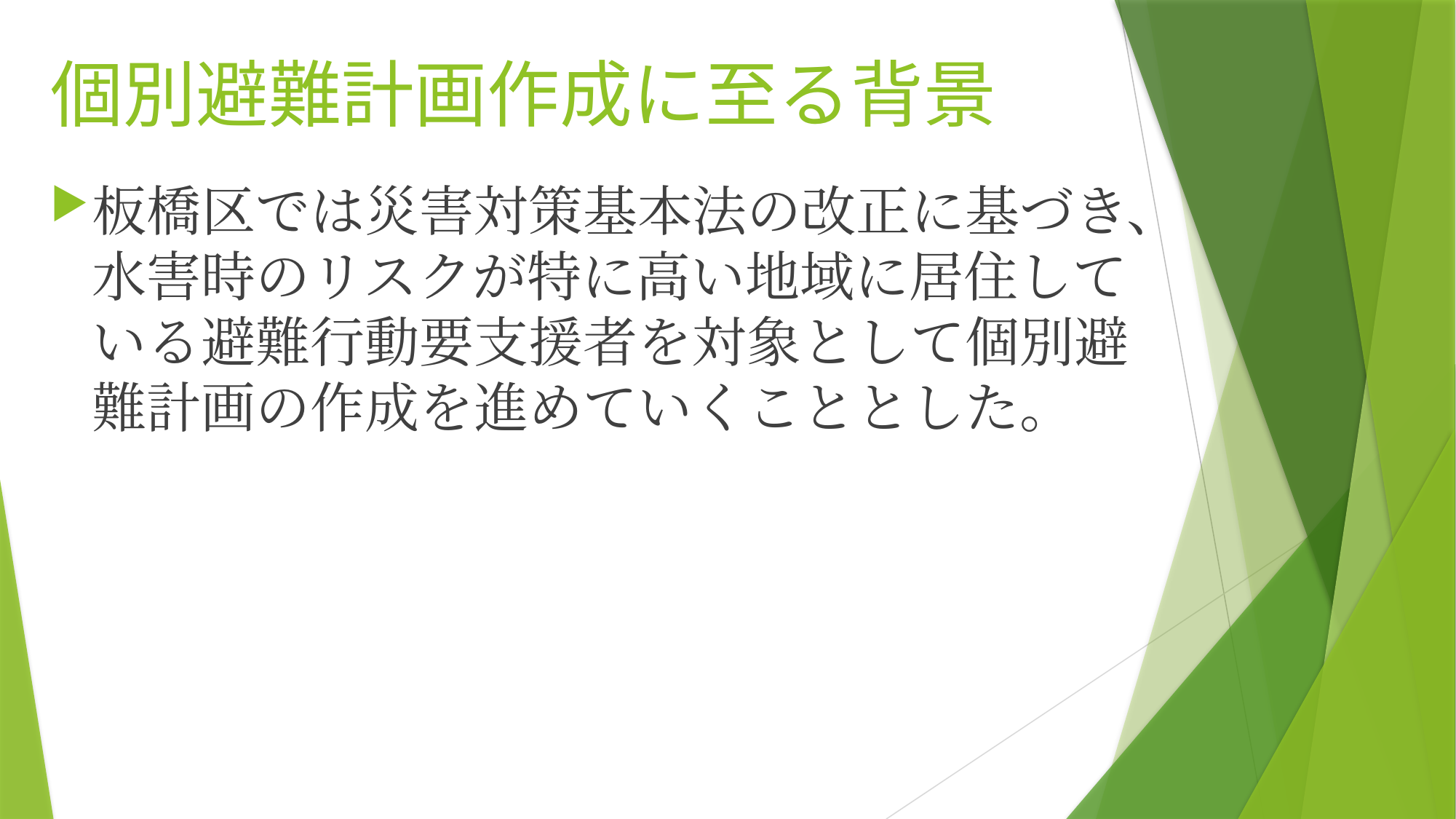

# 個別避難計画作成に至る背景
板橋区では災害対策基本法の改正に基づき、水害時のリスクが特に高い地域に居住している避難行動要支援者を対象として個別避難計画の作成を進めていくこととした。